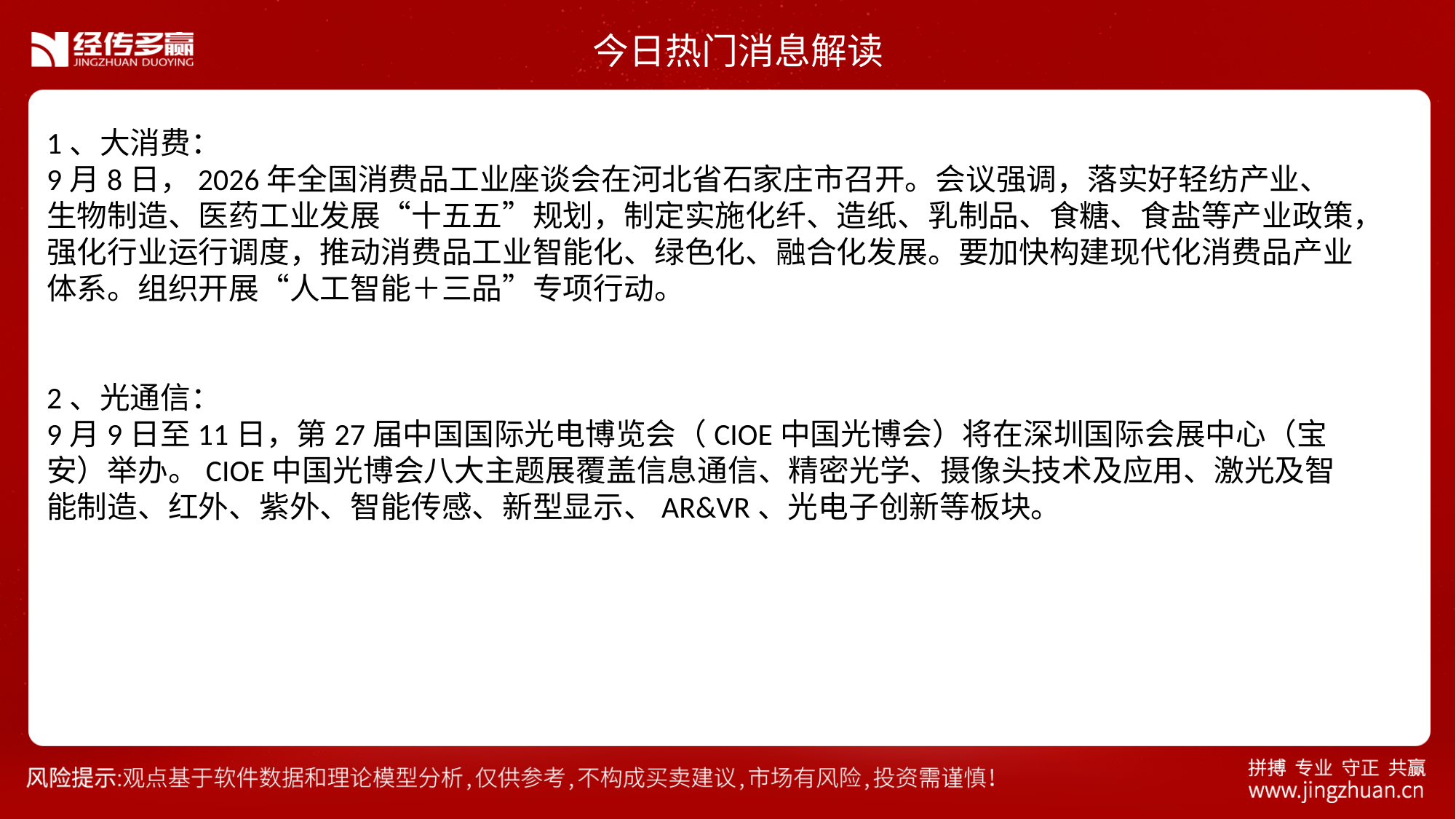

今日热门消息解读
1、大消费：
9月8日，2026年全国消费品工业座谈会在河北省石家庄市召开。会议强调，落实好轻纺产业、生物制造、医药工业发展“十五五”规划，制定实施化纤、造纸、乳制品、食糖、食盐等产业政策，强化行业运行调度，推动消费品工业智能化、绿色化、融合化发展。要加快构建现代化消费品产业体系。组织开展“人工智能＋三品”专项行动。

2、光通信：
9月9日至11日，第27届中国国际光电博览会（CIOE中国光博会）将在深圳国际会展中心（宝安）举办。CIOE中国光博会八大主题展覆盖信息通信、精密光学、摄像头技术及应用、激光及智能制造、红外、紫外、智能传感、新型显示、AR&VR、光电子创新等板块。